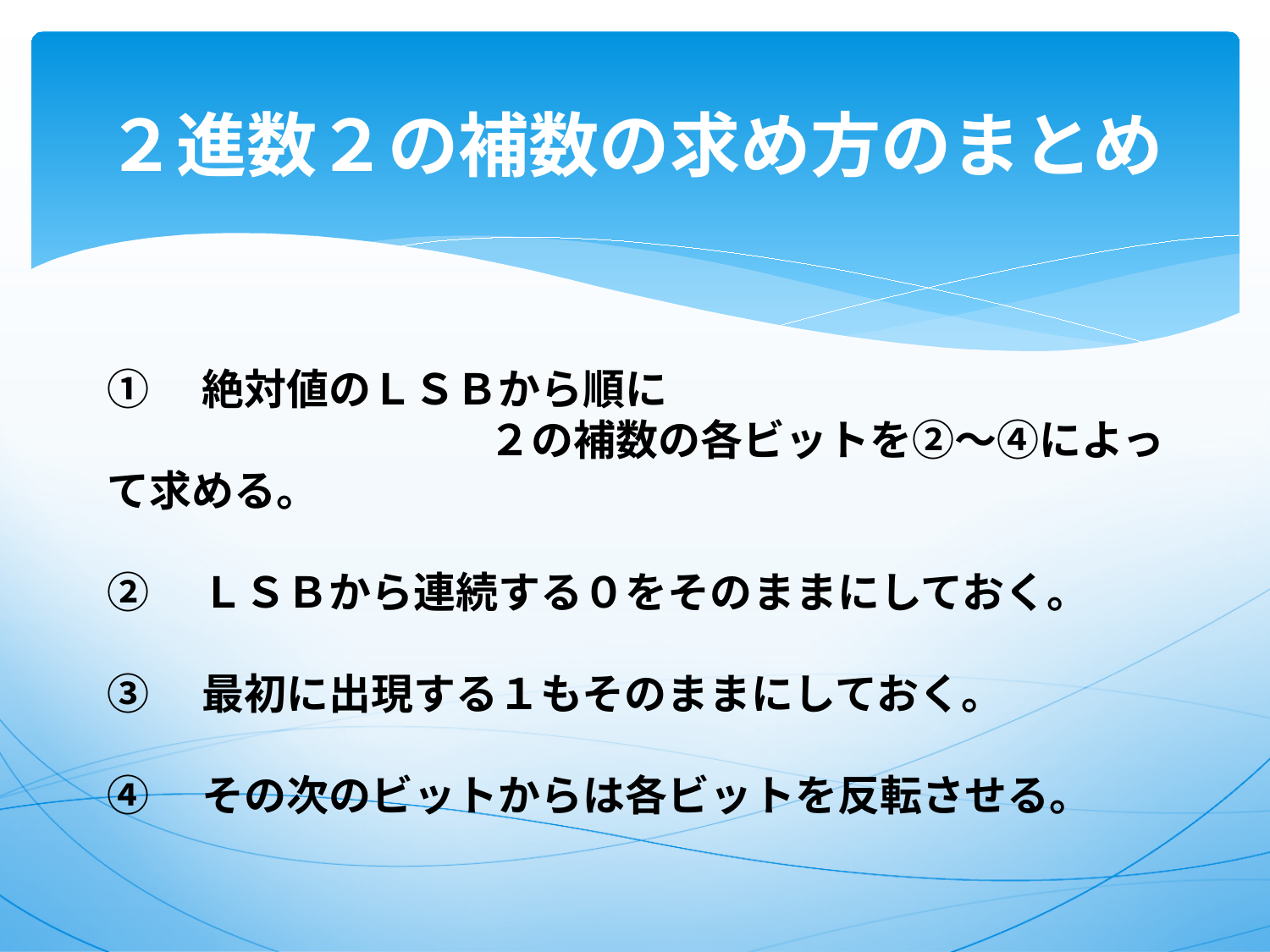

# ２進数２の補数の求め方のまとめ
①　絶対値のＬＳＢから順に
　　　　　　　　　２の補数の各ビットを②～④によって求める。

②　ＬＳＢから連続する０をそのままにしておく。

③　最初に出現する１もそのままにしておく。

④　その次のビットからは各ビットを反転させる。